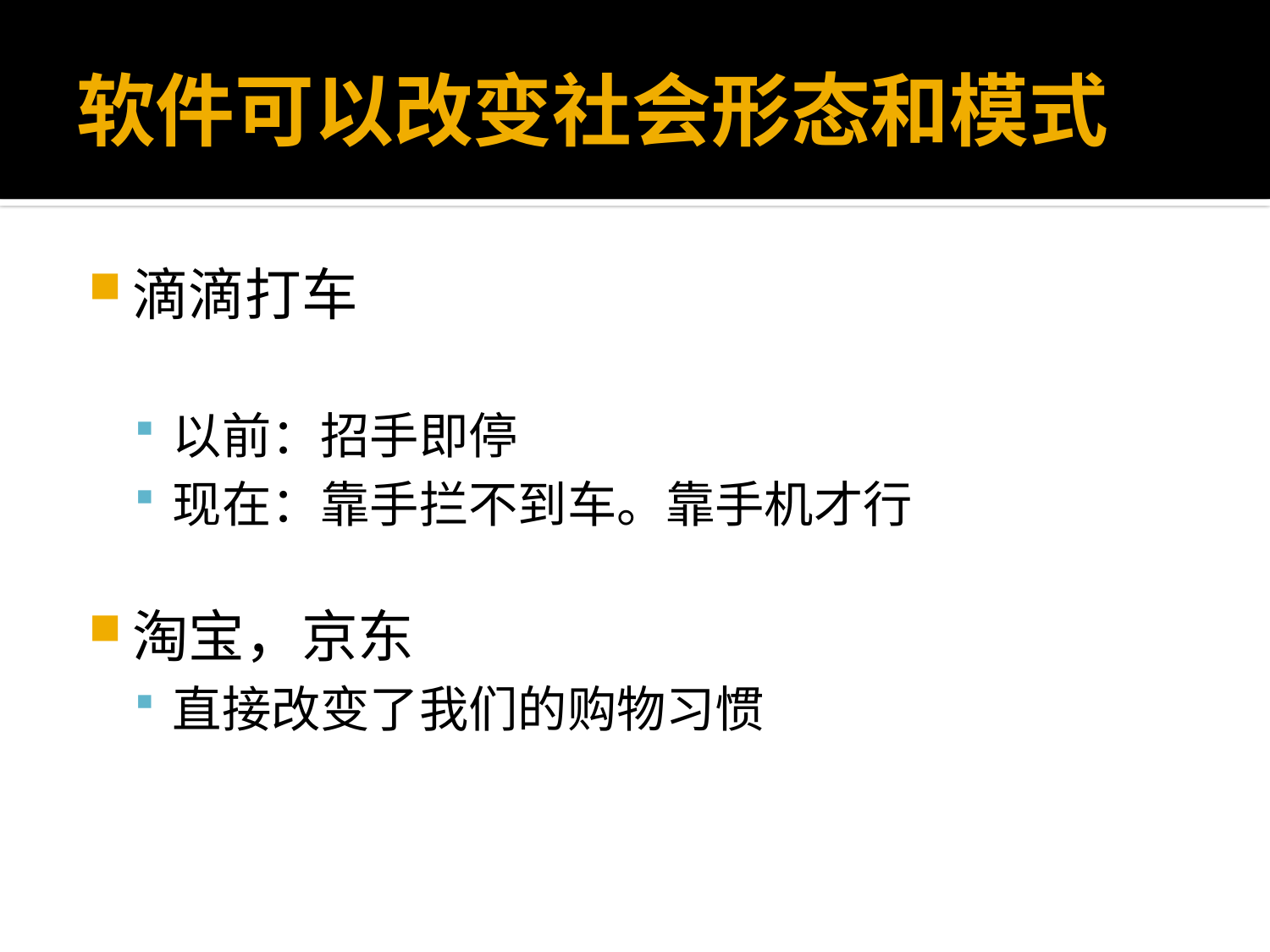

# 软件可以改变社会形态和模式
滴滴打车

以前：招手即停
现在：靠手拦不到车。靠手机才行

淘宝，京东
直接改变了我们的购物习惯